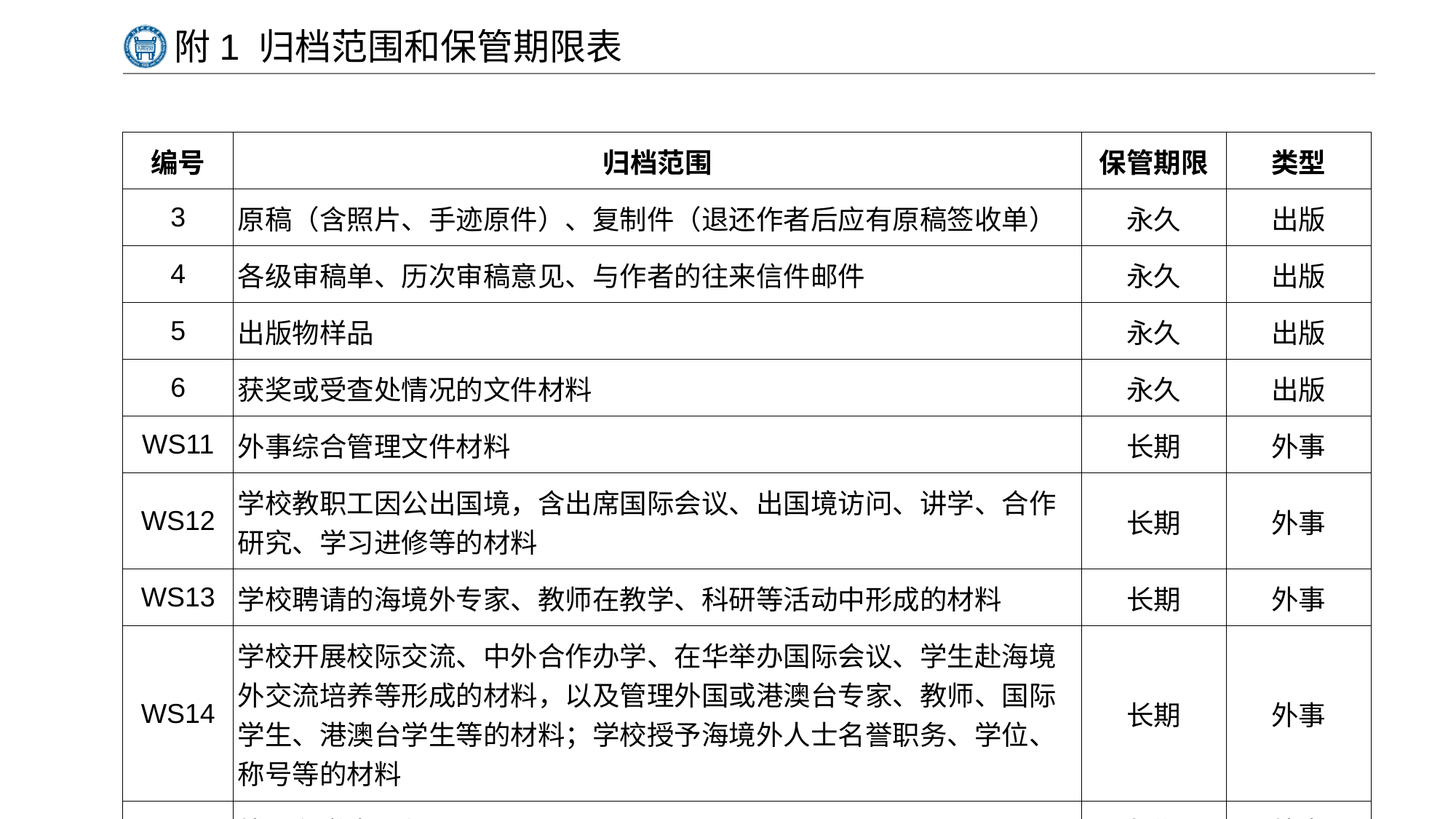

# 附1 归档范围和保管期限表
| 编号 | 归档范围 | 保管期限 | 类型 |
| --- | --- | --- | --- |
| 3 | 原稿（含照片、手迹原件）、复制件（退还作者后应有原稿签收单） | 永久 | 出版 |
| 4 | 各级审稿单、历次审稿意见、与作者的往来信件邮件 | 永久 | 出版 |
| 5 | 出版物样品 | 永久 | 出版 |
| 6 | 获奖或受查处情况的文件材料 | 永久 | 出版 |
| WS11 | 外事综合管理文件材料 | 长期 | 外事 |
| WS12 | 学校教职工因公出国境，含出席国际会议、出国境访问、讲学、合作研究、学习进修等的材料 | 长期 | 外事 |
| WS13 | 学校聘请的海境外专家、教师在教学、科研等活动中形成的材料 | 长期 | 外事 |
| WS14 | 学校开展校际交流、中外合作办学、在华举办国际会议、学生赴海境外交流培养等形成的材料，以及管理外国或港澳台专家、教师、国际学生、港澳台学生等的材料；学校授予海境外人士名誉职务、学位、称号等的材料 | 长期 | 外事 |
| WS15 | 外国留学生工作 | 长期 | 外事 |